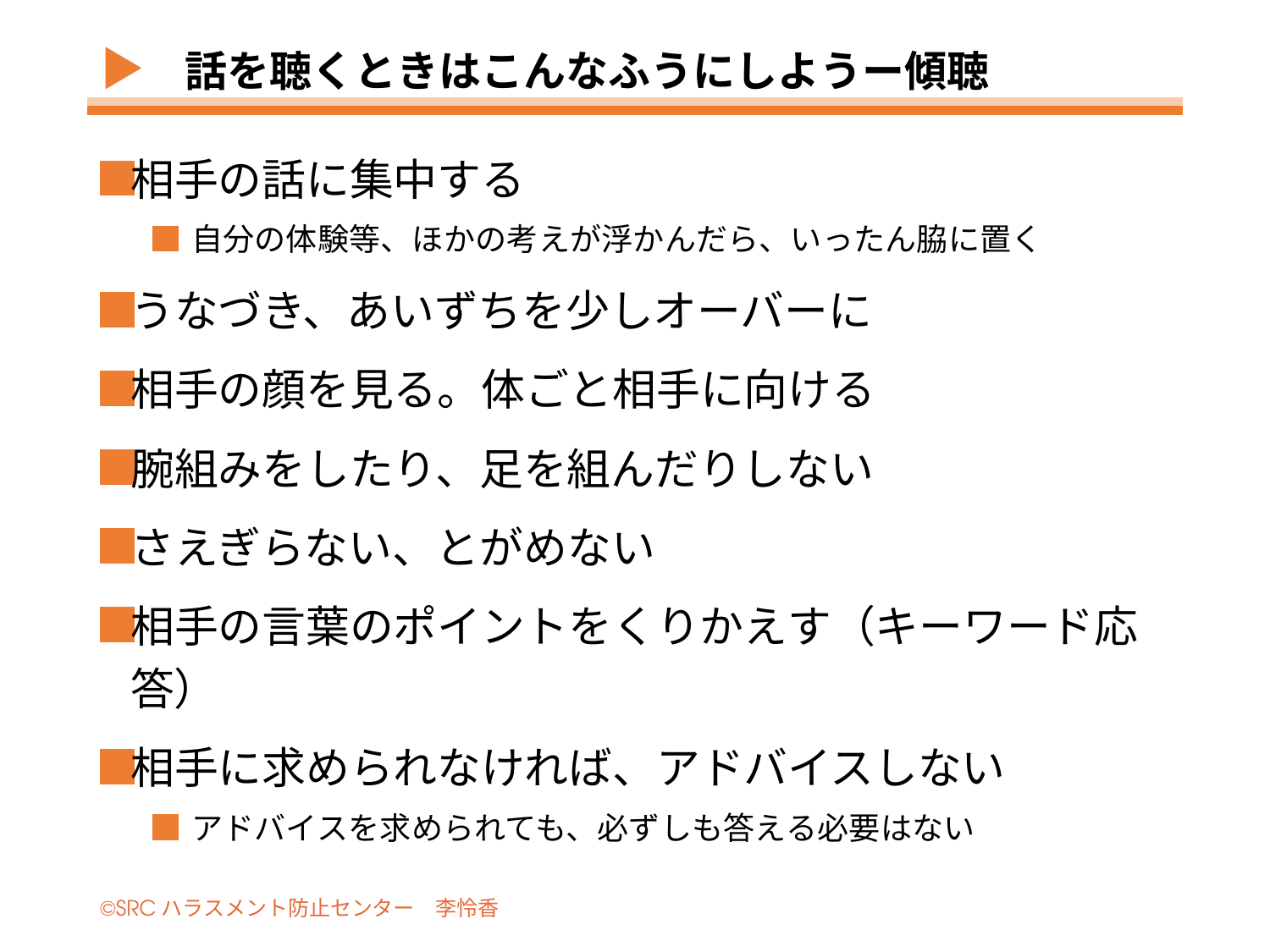

# 話を聴くときはこんなふうにしようー傾聴
相手の話に集中する
自分の体験等、ほかの考えが浮かんだら、いったん脇に置く
うなづき、あいずちを少しオーバーに
相手の顔を見る。体ごと相手に向ける
腕組みをしたり、足を組んだりしない
さえぎらない、とがめない
相手の言葉のポイントをくりかえす（キーワード応答）
相手に求められなければ、アドバイスしない
アドバイスを求められても、必ずしも答える必要はない

©SRCハラスメント防止センター　李怜香